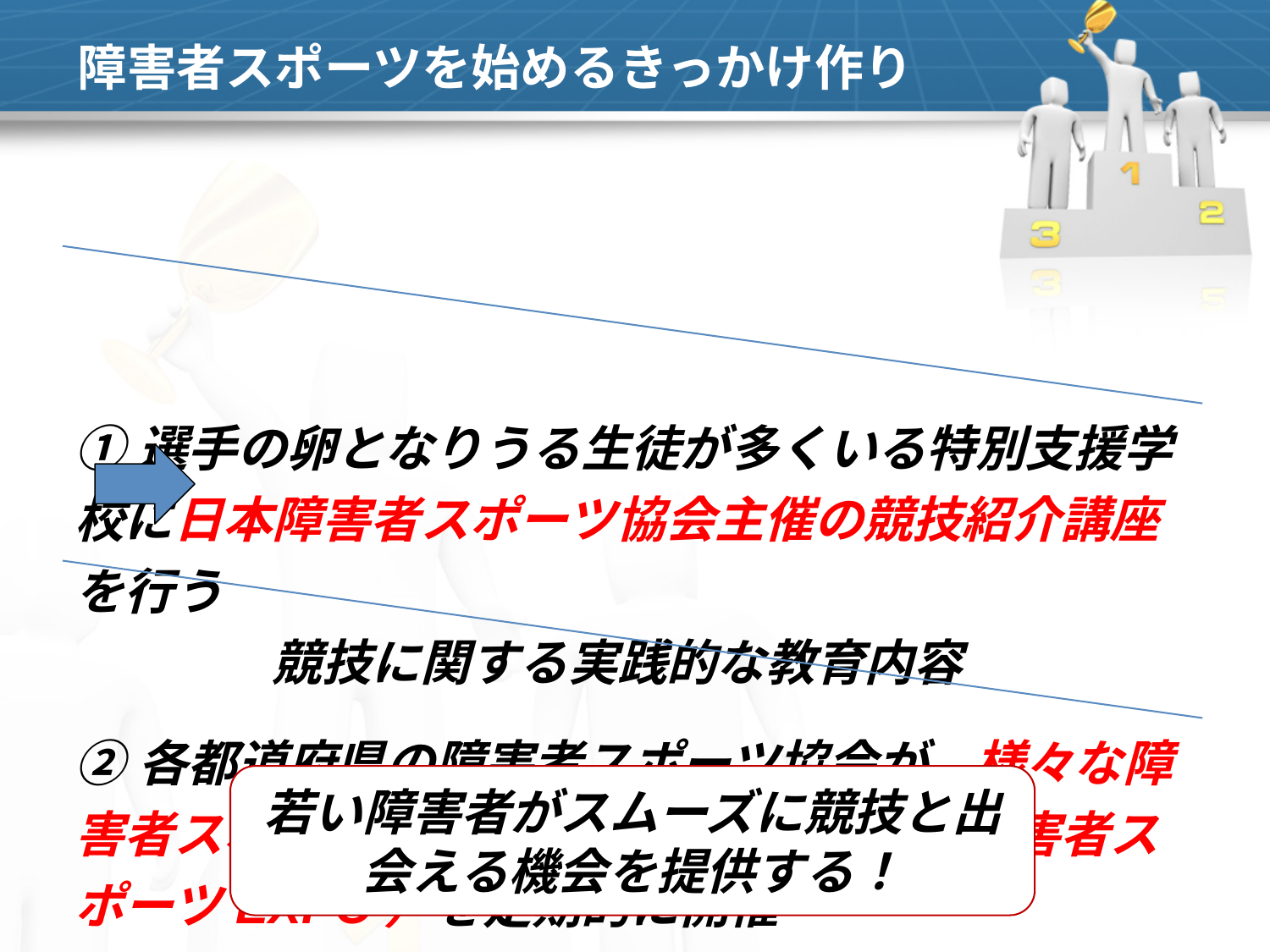

# 障害者スポーツを始めるきっかけ作り
①選手の卵となりうる生徒が多くいる特別支援学校に日本障害者スポーツ協会主催の競技紹介講座を行う
　　　　競技に関する実践的な教育内容

若い障害者がスムーズに競技と出会える機会を提供する！